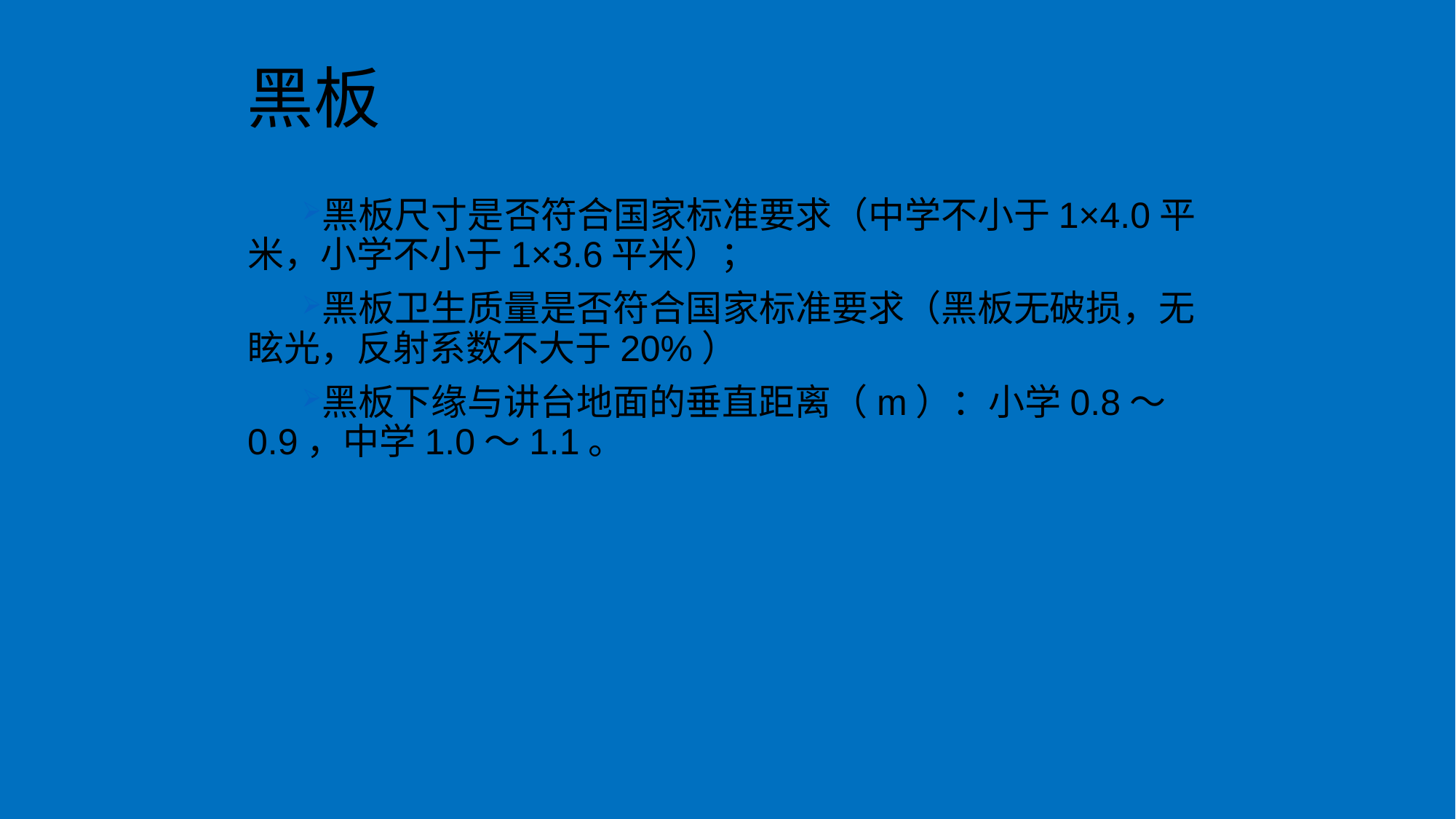

# 黑板
黑板尺寸是否符合国家标准要求（中学不小于1×4.0平米，小学不小于1×3.6平米）；
黑板卫生质量是否符合国家标准要求（黑板无破损，无眩光，反射系数不大于20%）
黑板下缘与讲台地面的垂直距离（m）：小学0.8～0.9，中学1.0～1.1。